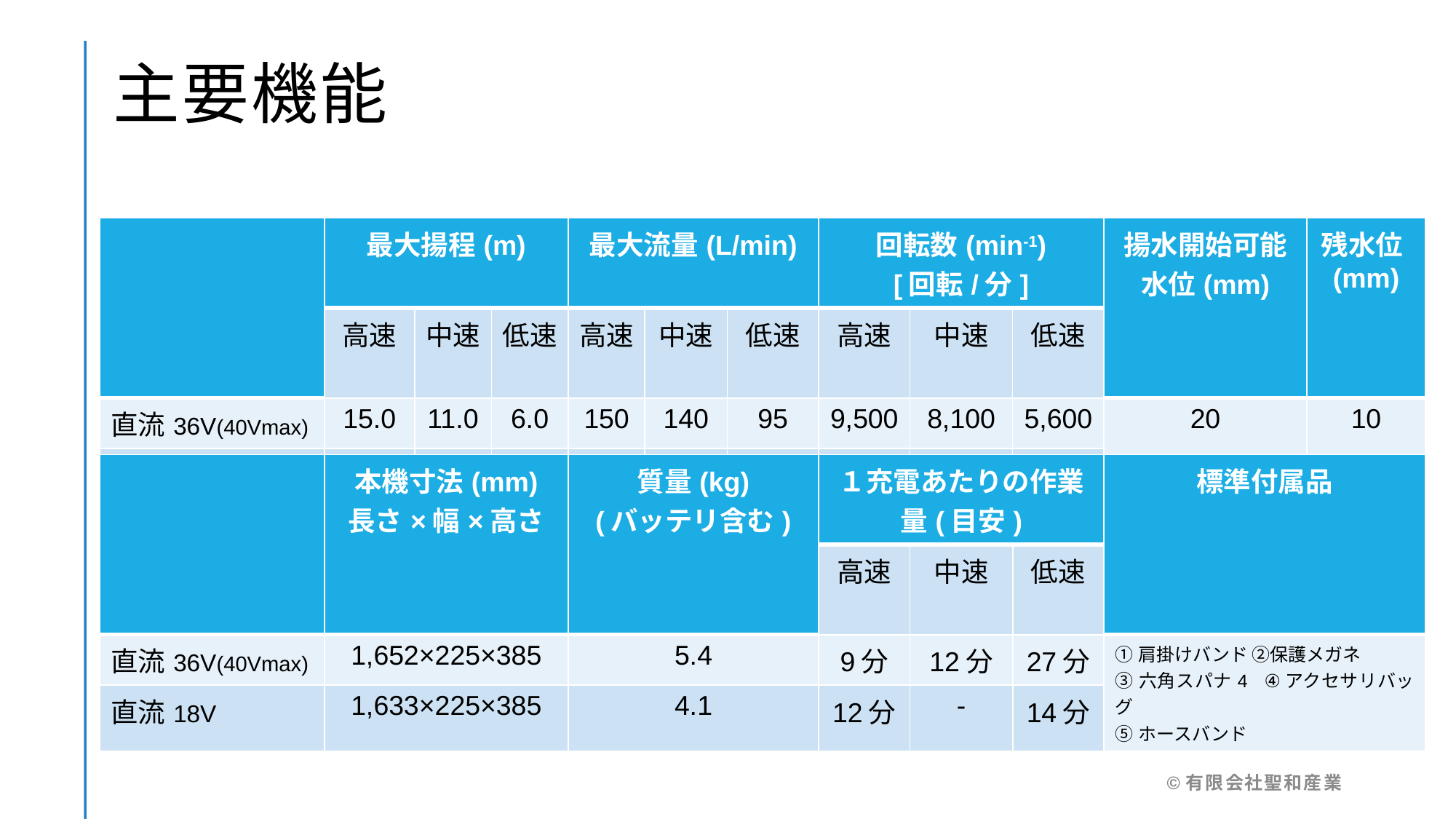

# 主要機能
|  | 最大揚程(m) |  |  | 最大流量(L/min) |  |  | 回転数(min-1) [回転/分] |  |  | 揚水開始可能水位(mm) | 残水位(mm) |
| --- | --- | --- | --- | --- | --- | --- | --- | --- | --- | --- | --- |
|  | 高速 | 中速 | 低速 | 高速 | 中速 | 低速 | 高速 | 中速 | 低速 |  |  |
| 直流36V(40Vmax) | 15.0 | 11.0 | 6.0 | 150 | 140 | 95 | 9,500 | 8,100 | 5,600 | 20 | 10 |
| 直流18V | 11.0 | - | 8.0 | 120 | - | 100 | 7,700 | - | 6,700 |  |  |
|  | 本機寸法(mm) 長さ×幅×高さ | 質量(kg) (バッテリ含む) | １充電あたりの作業量(目安) |  |  | 標準付属品 |
| --- | --- | --- | --- | --- | --- | --- |
|  |  |  | 高速 | 中速 | 低速 |  |
| 直流36V(40Vmax) | 1,652×225×385 | 5.4 | 9分 | 12分 | 27分 | ①肩掛けバンド ②保護メガネ ③六角スパナ4 ④アクセサリバッグ ⑤ホースバンド |
| 直流18V | 1,633×225×385 | 4.1 | 12分 | - | 14分 |  |
©有限会社聖和産業